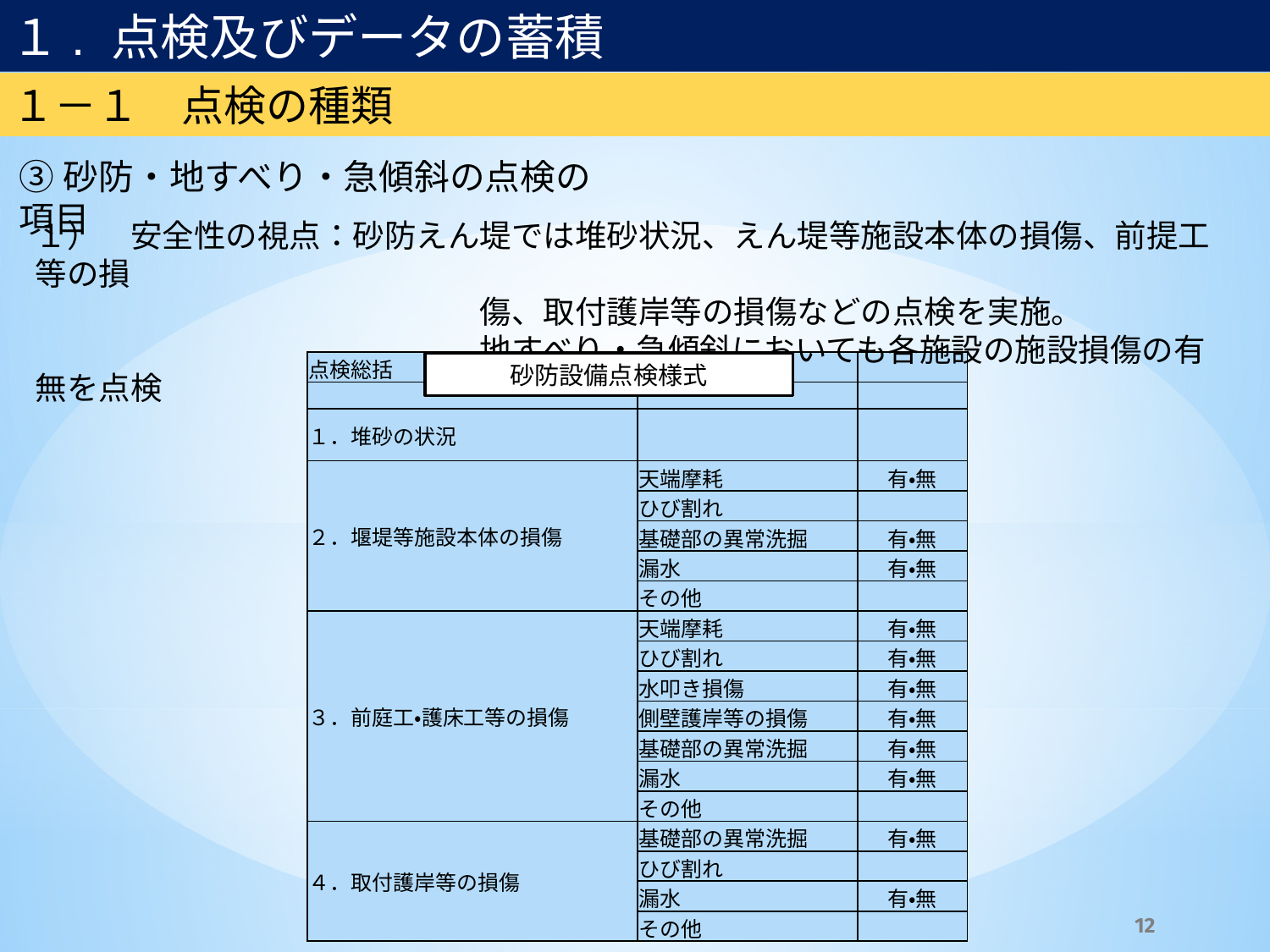

１. 点検及びデータの蓄積
１－１　点検の種類
③砂防・地すべり・急傾斜の点検の項目
１）　安全性の視点：砂防えん堤では堆砂状況、えん堤等施設本体の損傷、前提工等の損
　　　　　　　　　　　　　　傷、取付護岸等の損傷などの点検を実施。
　　　　　　　　　　　　　　地すべり・急傾斜においても各施設の施設損傷の有無を点検
| 点検総括 |  |  |
| --- | --- | --- |
|  |  |  |
| １．堆砂の状況 |  |  |
| ２．堰堤等施設本体の損傷 | 天端摩耗 | 有・無 |
|  | ひび割れ |  |
|  | 基礎部の異常洗掘 | 有・無 |
|  | 漏水 | 有・無 |
|  | その他 |  |
| ３．前庭工・護床工等の損傷 | 天端摩耗 | 有・無 |
|  | ひび割れ | 有・無 |
|  | 水叩き損傷 | 有・無 |
|  | 側壁護岸等の損傷 | 有・無 |
|  | 基礎部の異常洗掘 | 有・無 |
|  | 漏水 | 有・無 |
|  | その他 |  |
| ４．取付護岸等の損傷 | 基礎部の異常洗掘 | 有・無 |
|  | ひび割れ |  |
|  | 漏水 | 有・無 |
|  | その他 |  |
砂防設備点検様式
12